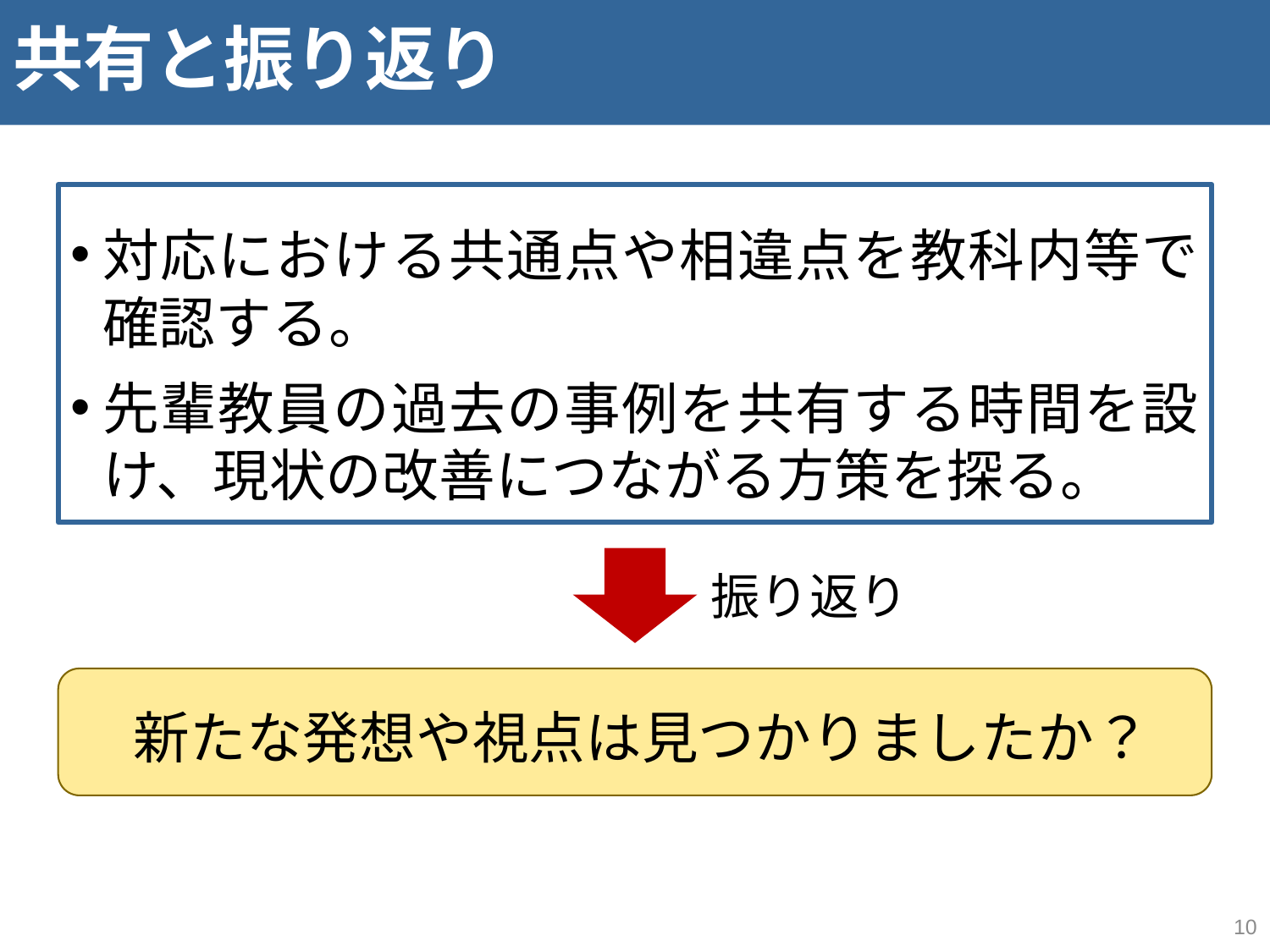

# 共有と振り返り
対応における共通点や相違点を教科内等で確認する。
先輩教員の過去の事例を共有する時間を設け、現状の改善につながる方策を探る。

振り返り
　新たな発想や視点は見つかりましたか？

10